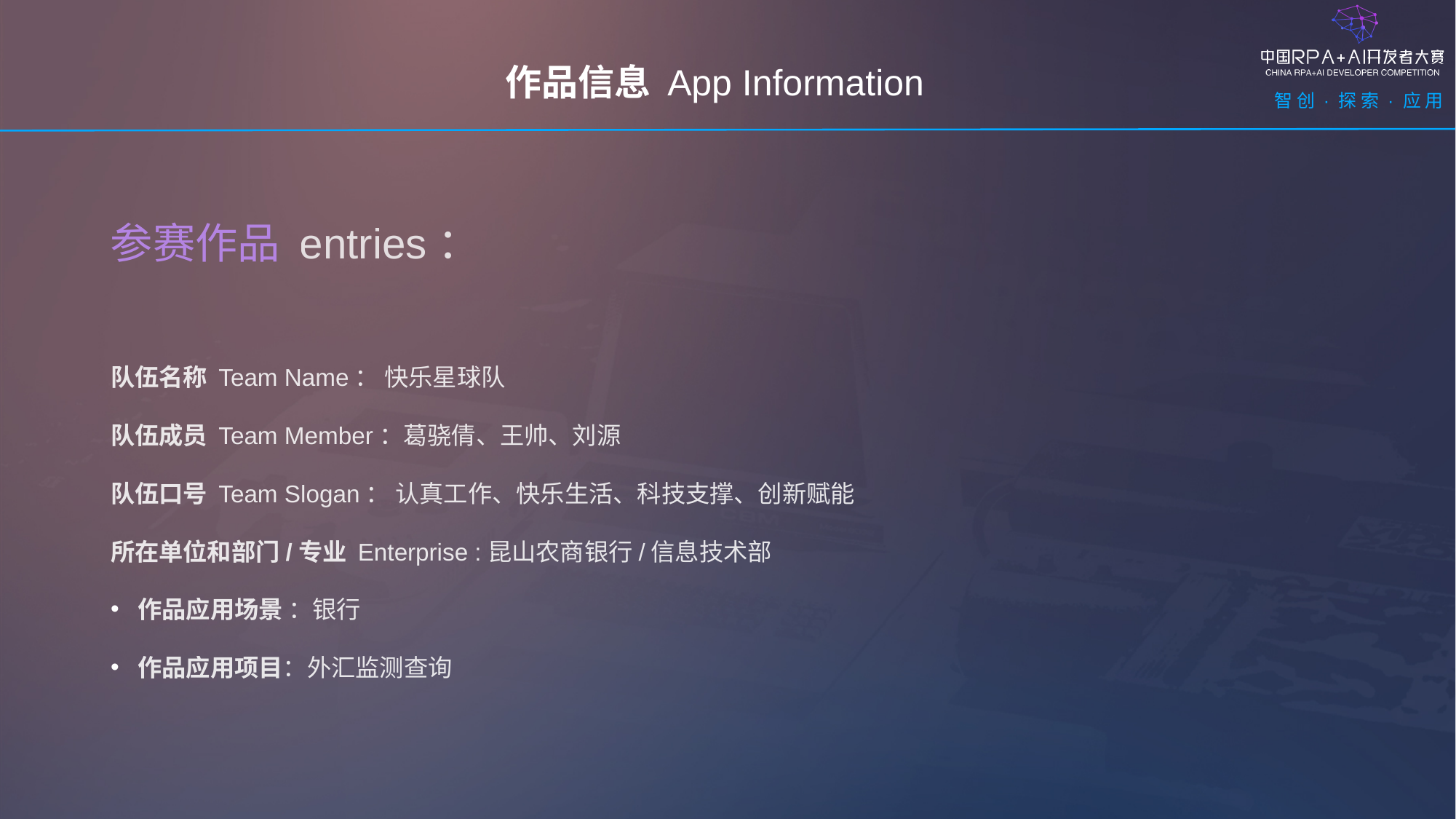

作品信息 App Information
参赛作品 entries：
队伍名称 Team Name： 快乐星球队
队伍成员 Team Member：葛骁倩、王帅、刘源
队伍口号 Team Slogan： 认真工作、快乐生活、科技支撑、创新赋能
所在单位和部门/专业 Enterprise :昆山农商银行/信息技术部
作品应用场景 ：银行
作品应用项目：外汇监测查询